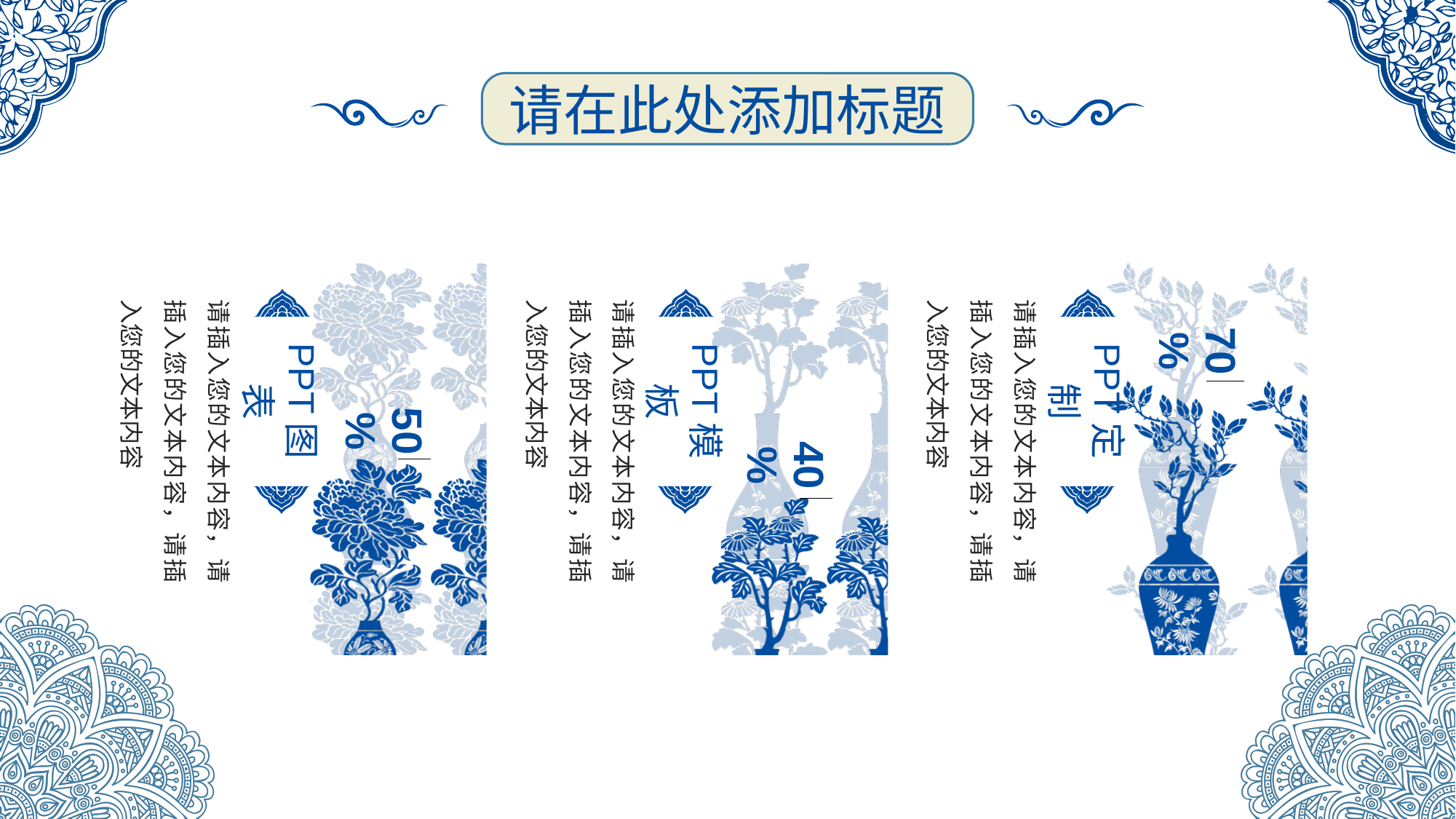

### Chart

| Category |  |  |
|---|---|---|

### Chart

| Category |  |  |
|---|---|---|

### Chart

| Category |  |  |
|---|---|---|
请插入您的文本内容，请插入您的文本内容，请插入您的文本内容

请插入您的文本内容，请插入您的文本内容，请插入您的文本内容

请插入您的文本内容，请插入您的文本内容，请插入您的文本内容

PPT图表
PPT模板
PPT定制